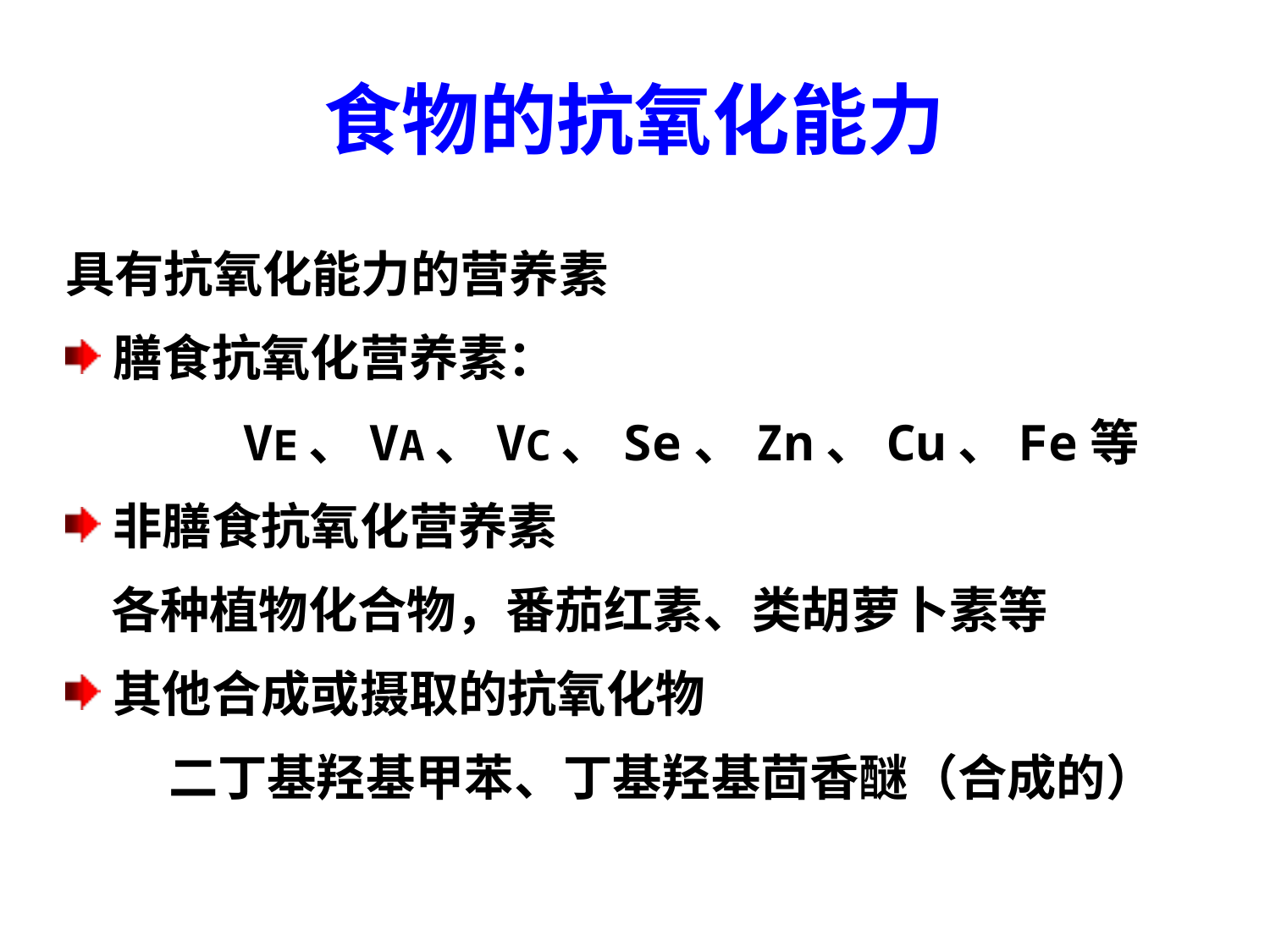

# 食物的抗氧化能力
具有抗氧化能力的营养素
膳食抗氧化营养素：
      VE、VA、VC、Se、Zn、Cu、Fe等
非膳食抗氧化营养素
   各种植物化合物，番茄红素、类胡萝卜素等
其他合成或摄取的抗氧化物
    二丁基羟基甲苯、丁基羟基茴香醚（合成的）